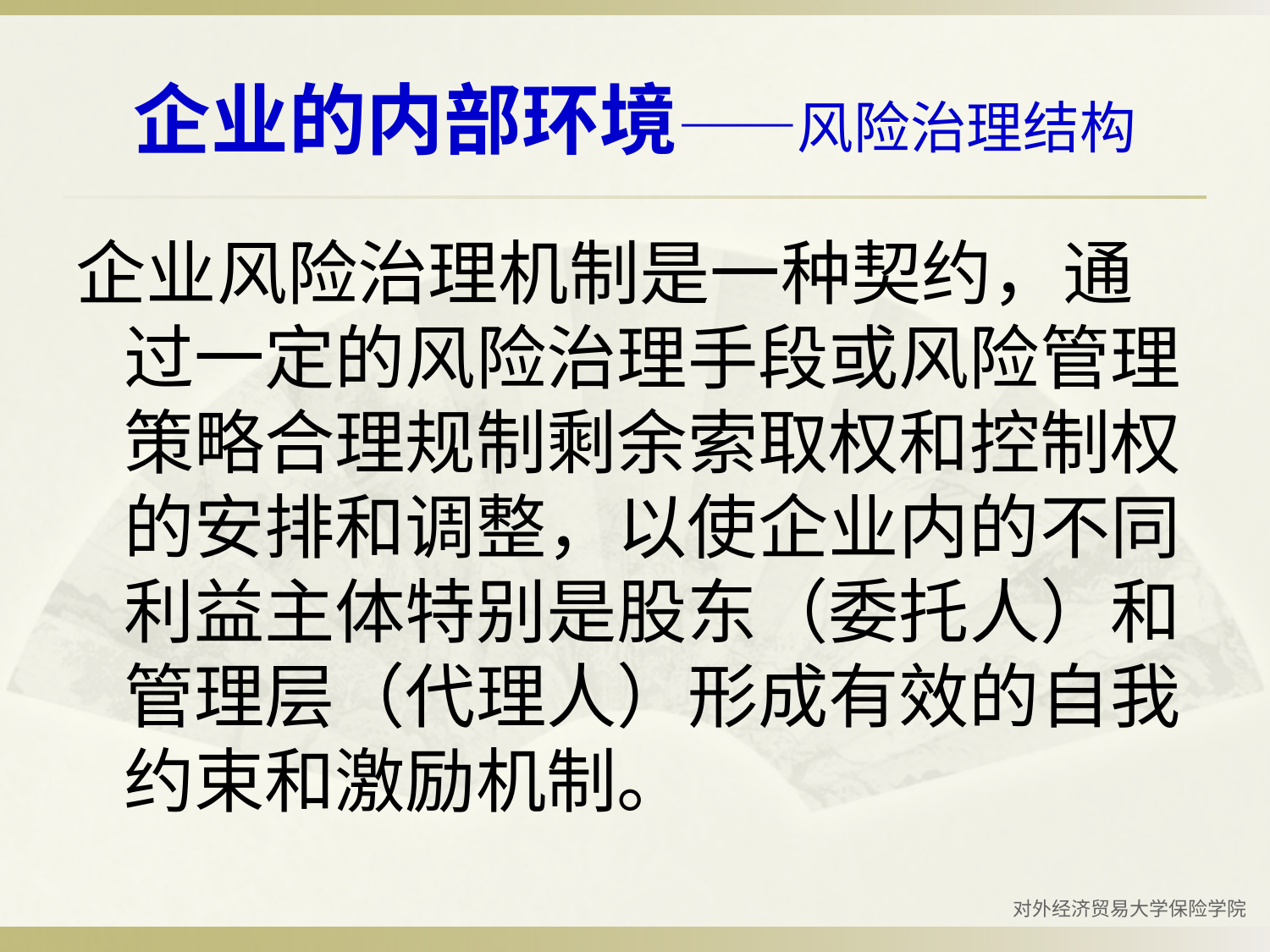

# 企业的内部环境——风险治理结构
企业风险治理机制是一种契约，通过一定的风险治理手段或风险管理策略合理规制剩余索取权和控制权的安排和调整，以使企业内的不同利益主体特别是股东（委托人）和管理层（代理人）形成有效的自我约束和激励机制。
对外经济贸易大学保险学院